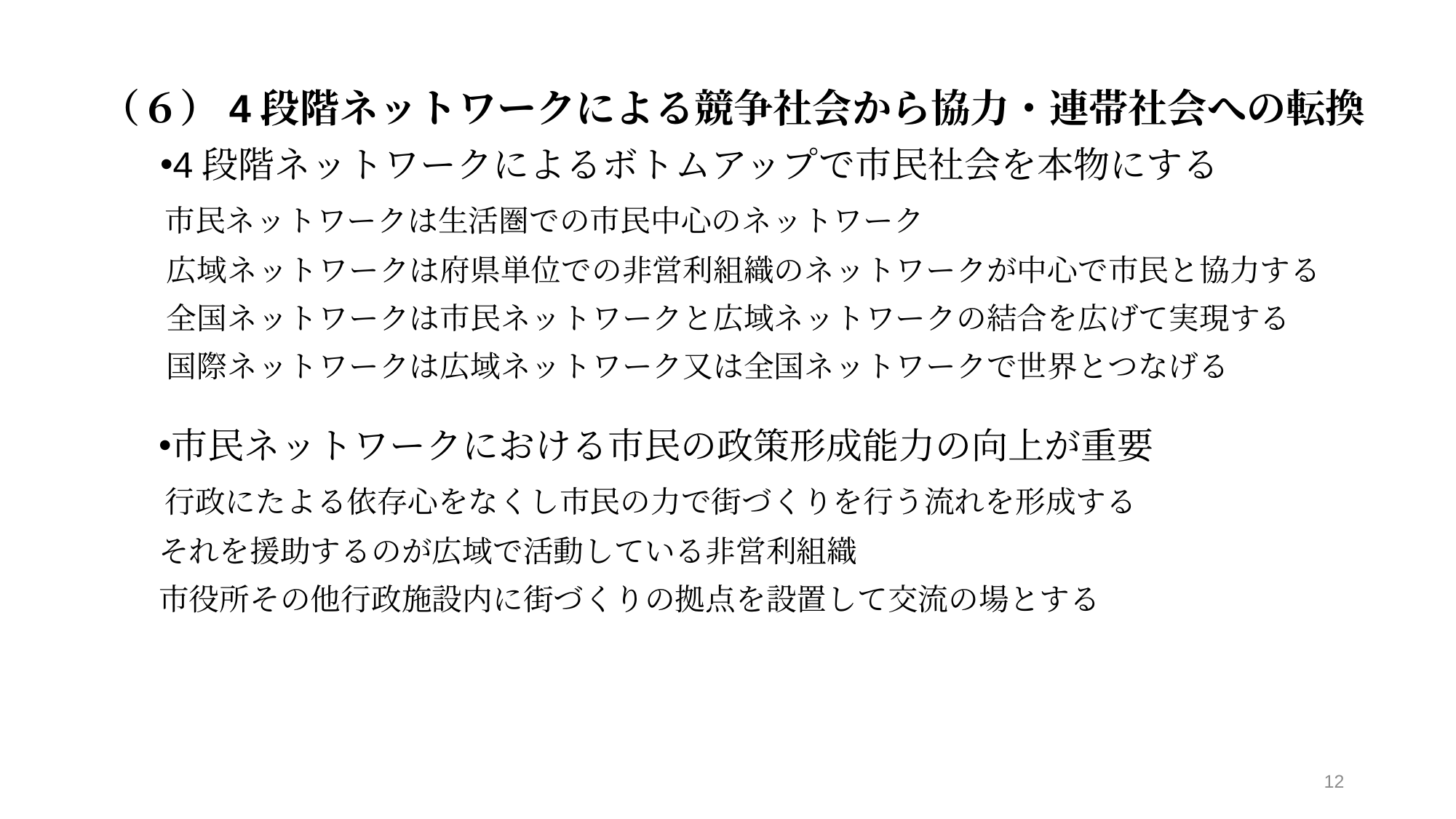

（６）4段階ネットワークによる競争社会から協力・連帯社会への転換
4段階ネットワークによるボトムアップで市民社会を本物にする
　市民ネットワークは生活圏での市民中心のネットワーク
　 広域ネットワークは府県単位での非営利組織のネットワークが中心で市民と協力する
　 全国ネットワークは市民ネットワークと広域ネットワークの結合を広げて実現する
　 国際ネットワークは広域ネットワーク又は全国ネットワークで世界とつなげる

市民ネットワークにおける市民の政策形成能力の向上が重要
　行政にたよる依存心をなくし市民の力で街づくりを行う流れを形成する
　それを援助するのが広域で活動している非営利組織
　市役所その他行政施設内に街づくりの拠点を設置して交流の場とする

12